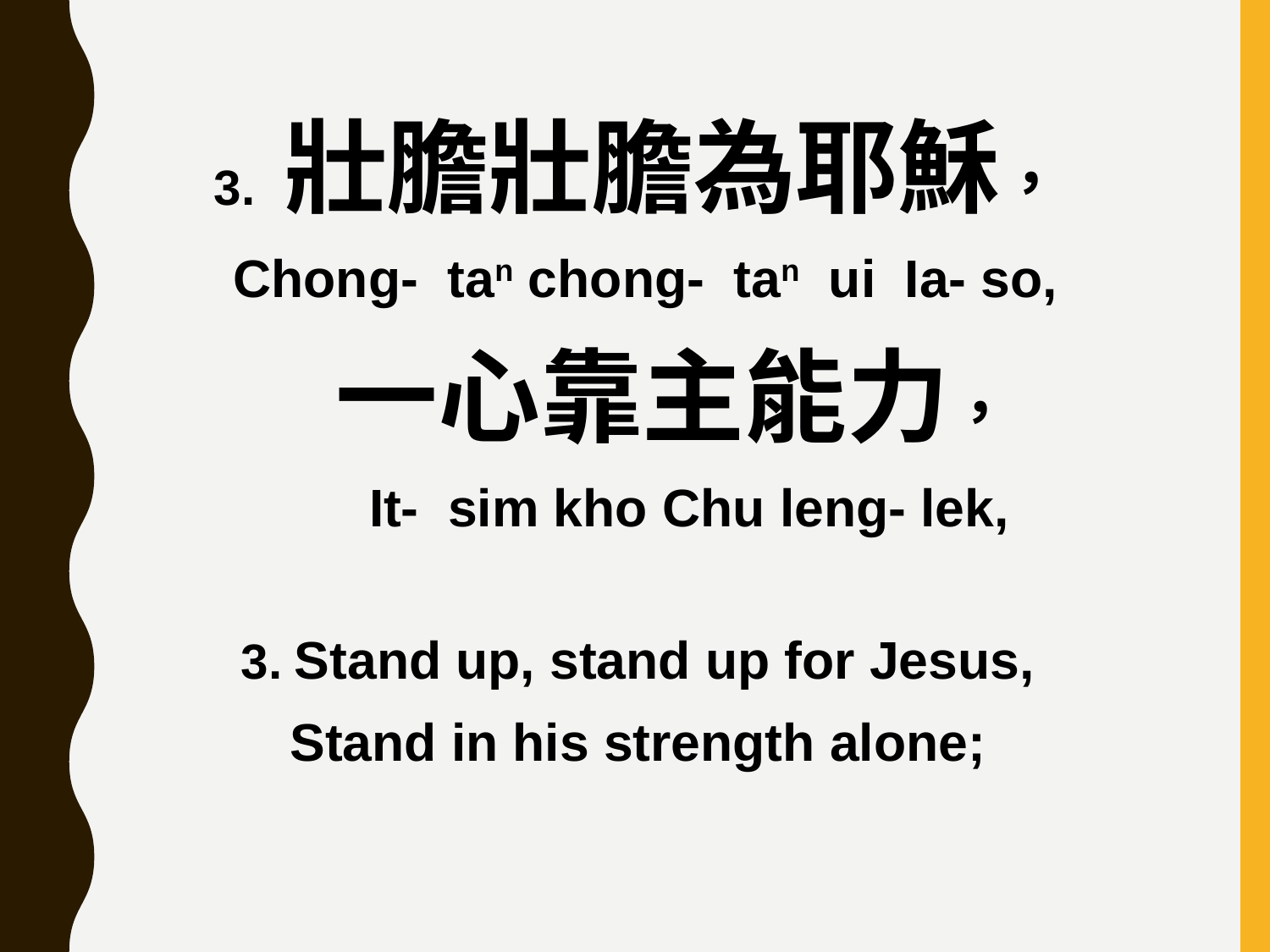

3. 壯膽壯膽為耶穌，
 Chong-  tan chong-  tan  ui  Ia- so,
  一心靠主能力，
       It-  sim kho Chu leng- lek,

3. Stand up, stand up for Jesus,
Stand in his strength alone;